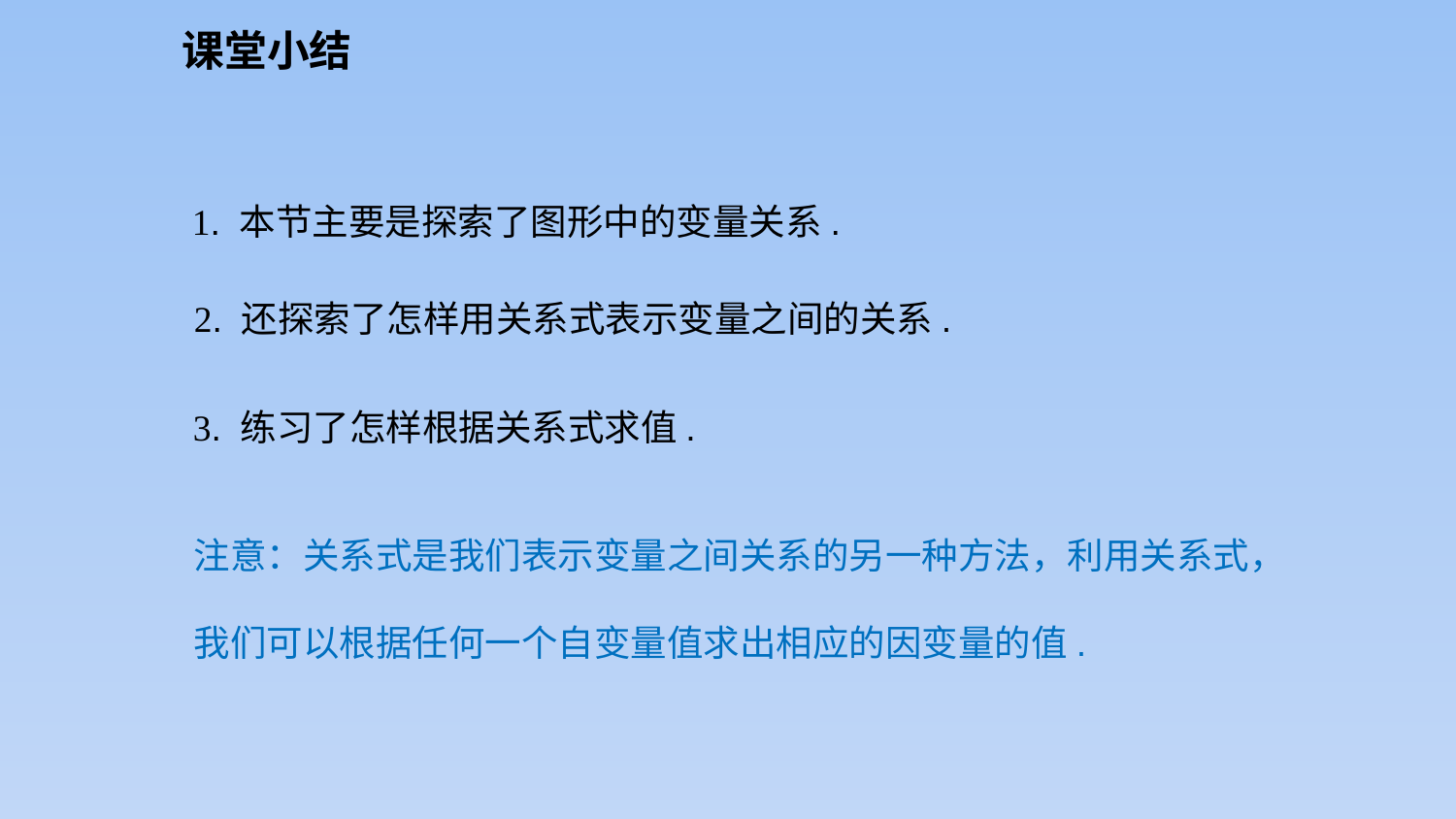

课堂小结
1. 本节主要是探索了图形中的变量关系.
2. 还探索了怎样用关系式表示变量之间的关系.
3. 练习了怎样根据关系式求值.
注意：关系式是我们表示变量之间关系的另一种方法，利用关系式，我们可以根据任何一个自变量值求出相应的因变量的值.